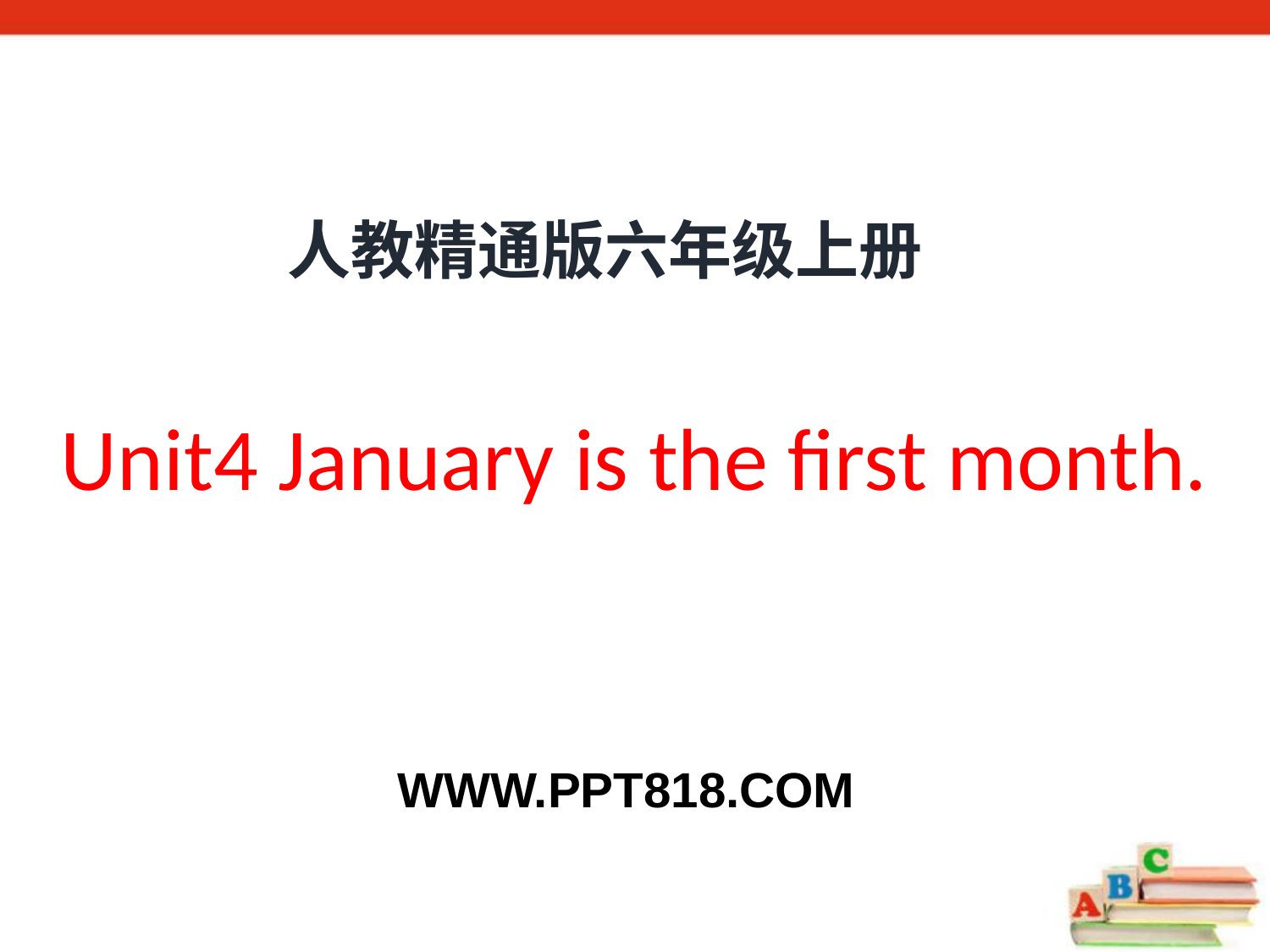

人教精通版六年级上册
# Unit4 January is the first month.
WWW.PPT818.COM